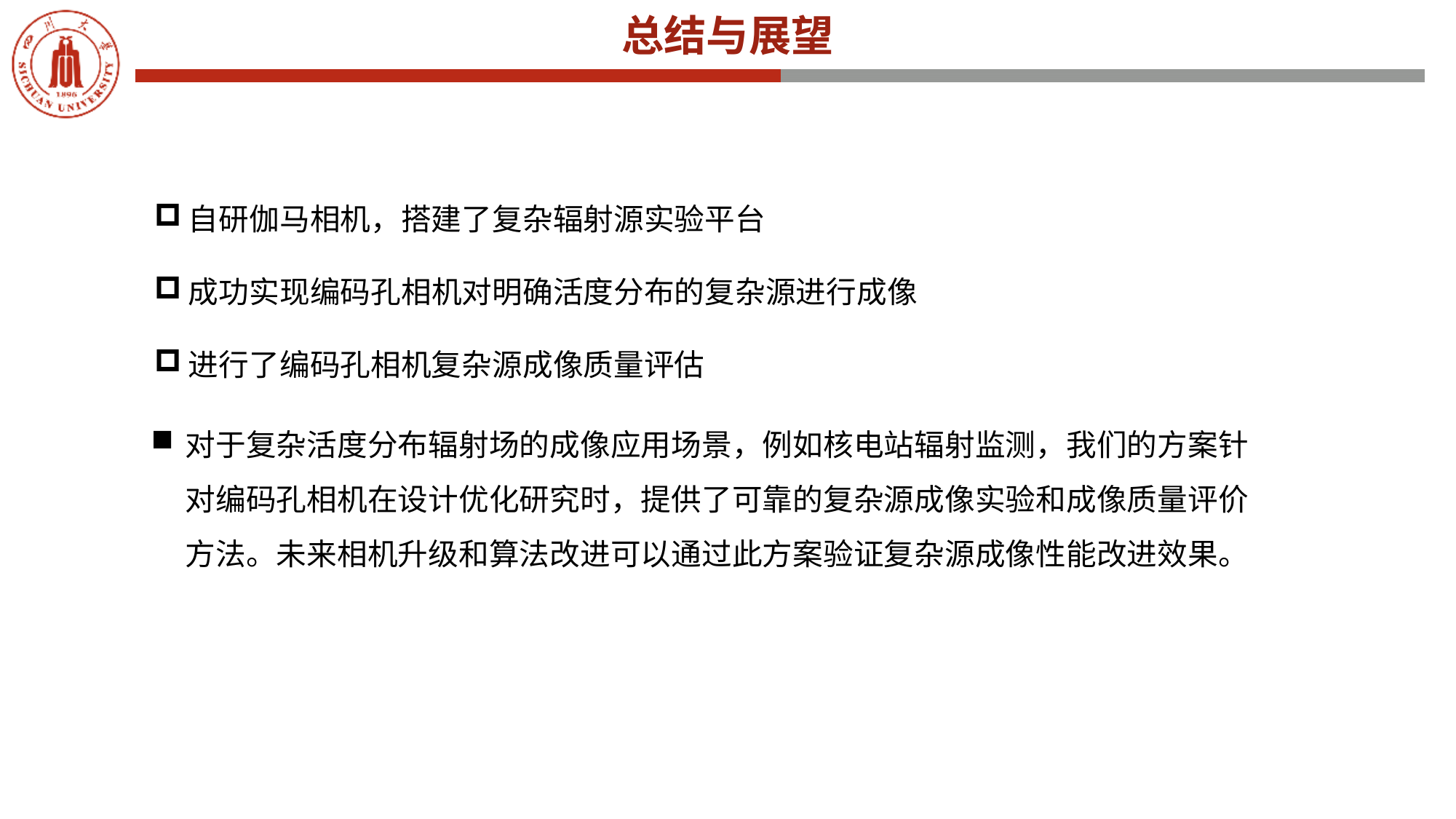

总结与展望
自研伽马相机，搭建了复杂辐射源实验平台
成功实现编码孔相机对明确活度分布的复杂源进行成像
进行了编码孔相机复杂源成像质量评估
对于复杂活度分布辐射场的成像应用场景，例如核电站辐射监测，我们的方案针对编码孔相机在设计优化研究时，提供了可靠的复杂源成像实验和成像质量评价方法。未来相机升级和算法改进可以通过此方案验证复杂源成像性能改进效果。